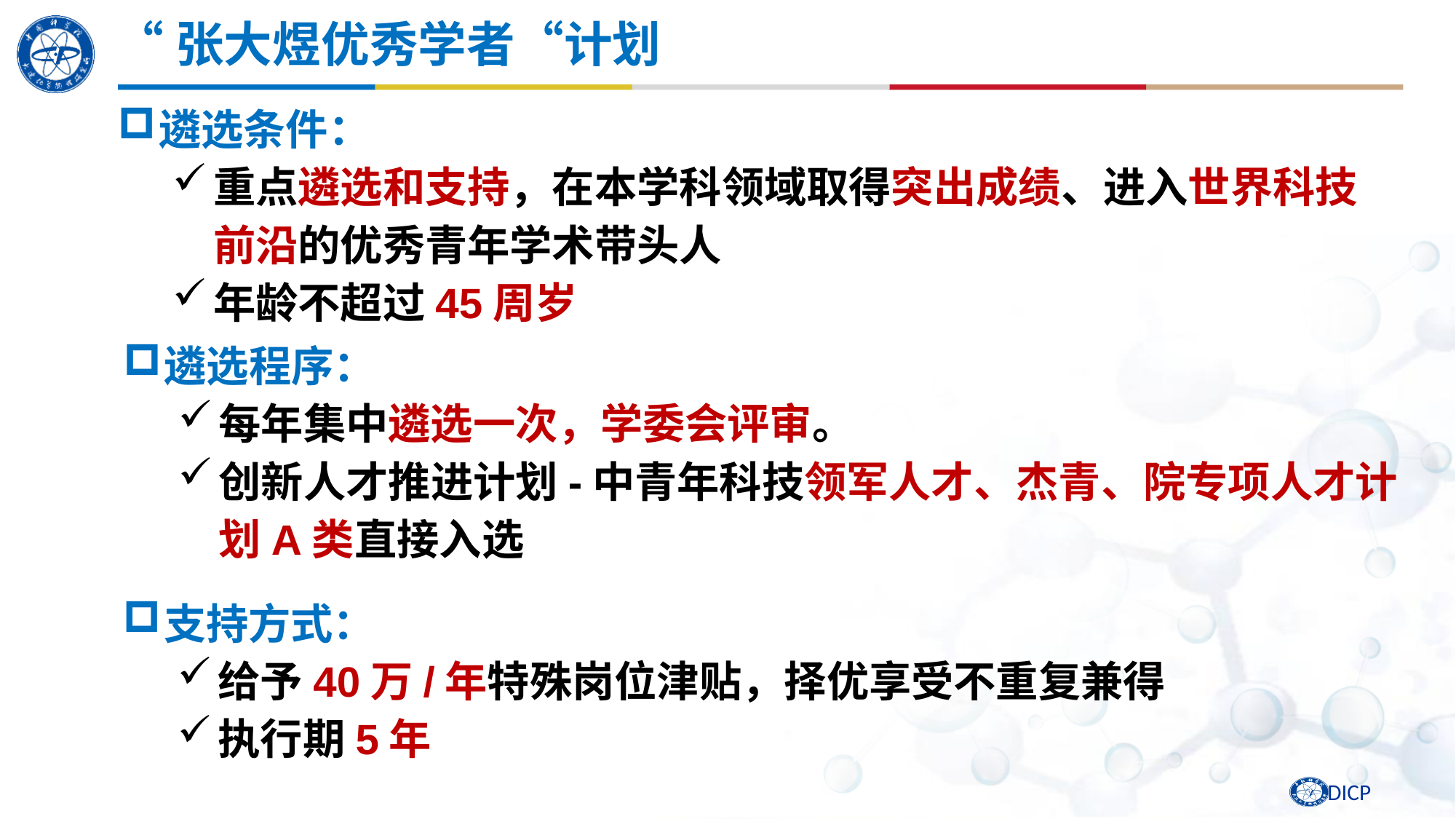

“张大煜优秀学者“计划
遴选条件：
重点遴选和支持，在本学科领域取得突出成绩、进入世界科技前沿的优秀青年学术带头人
年龄不超过45周岁
遴选程序：
每年集中遴选一次，学委会评审。
创新人才推进计划-中青年科技领军人才、杰青、院专项人才计划A类直接入选
支持方式：
给予40万/年特殊岗位津贴，择优享受不重复兼得
执行期5年
3